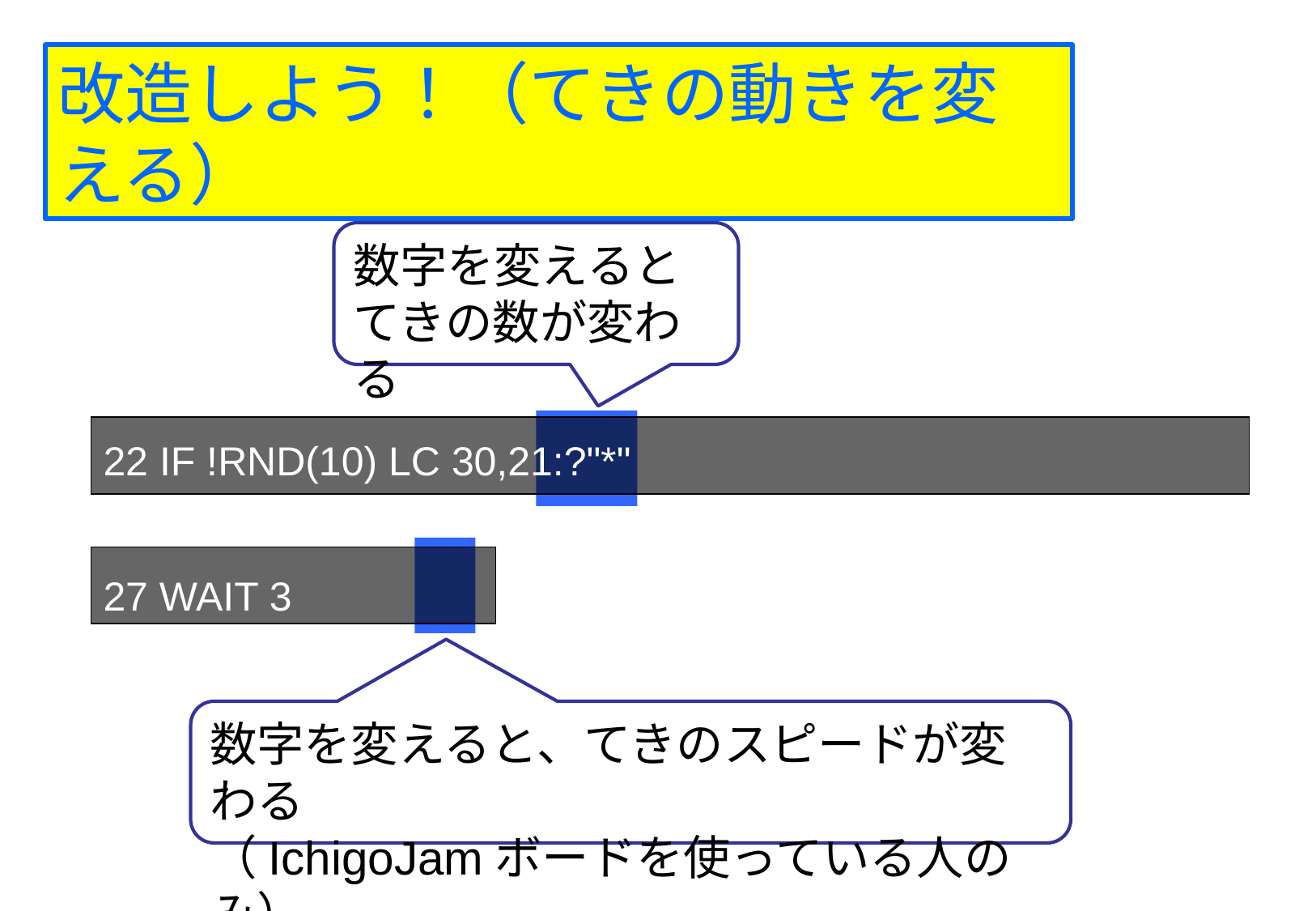

改造しよう！（てきの動きを変える）
数字を変えると
てきの数が変わる

22 IF !RND(10) LC 30,21:?"*"

27 WAIT 3
数字を変えると、てきのスピードが変わる
（IchigoJamボードを使っている人のみ）